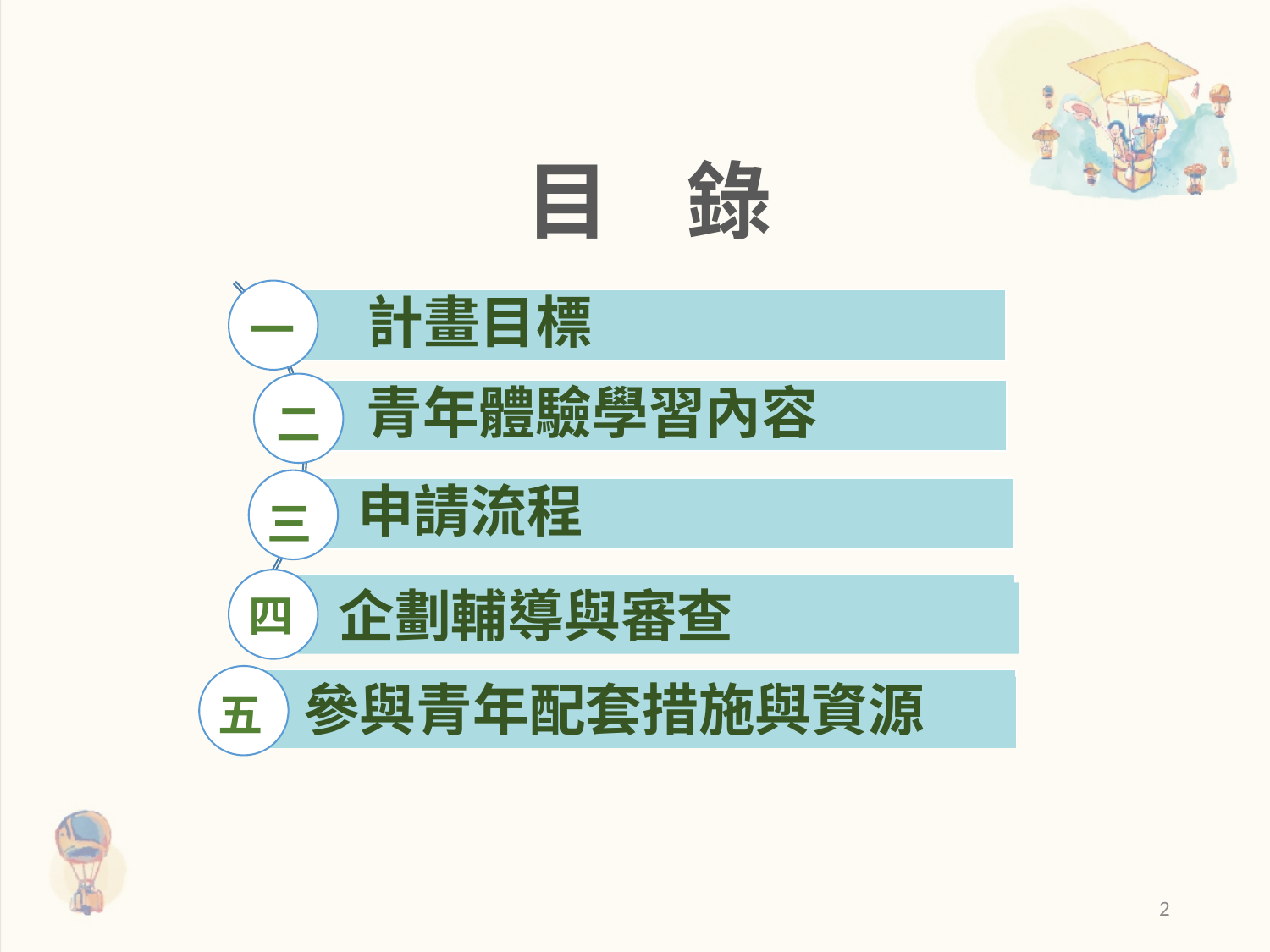

# 目    錄
  計畫目標
青年體驗學習內容
申請流程
一
二
三

四

企劃輔導與審查

參與青年配套措施與資源
五
2